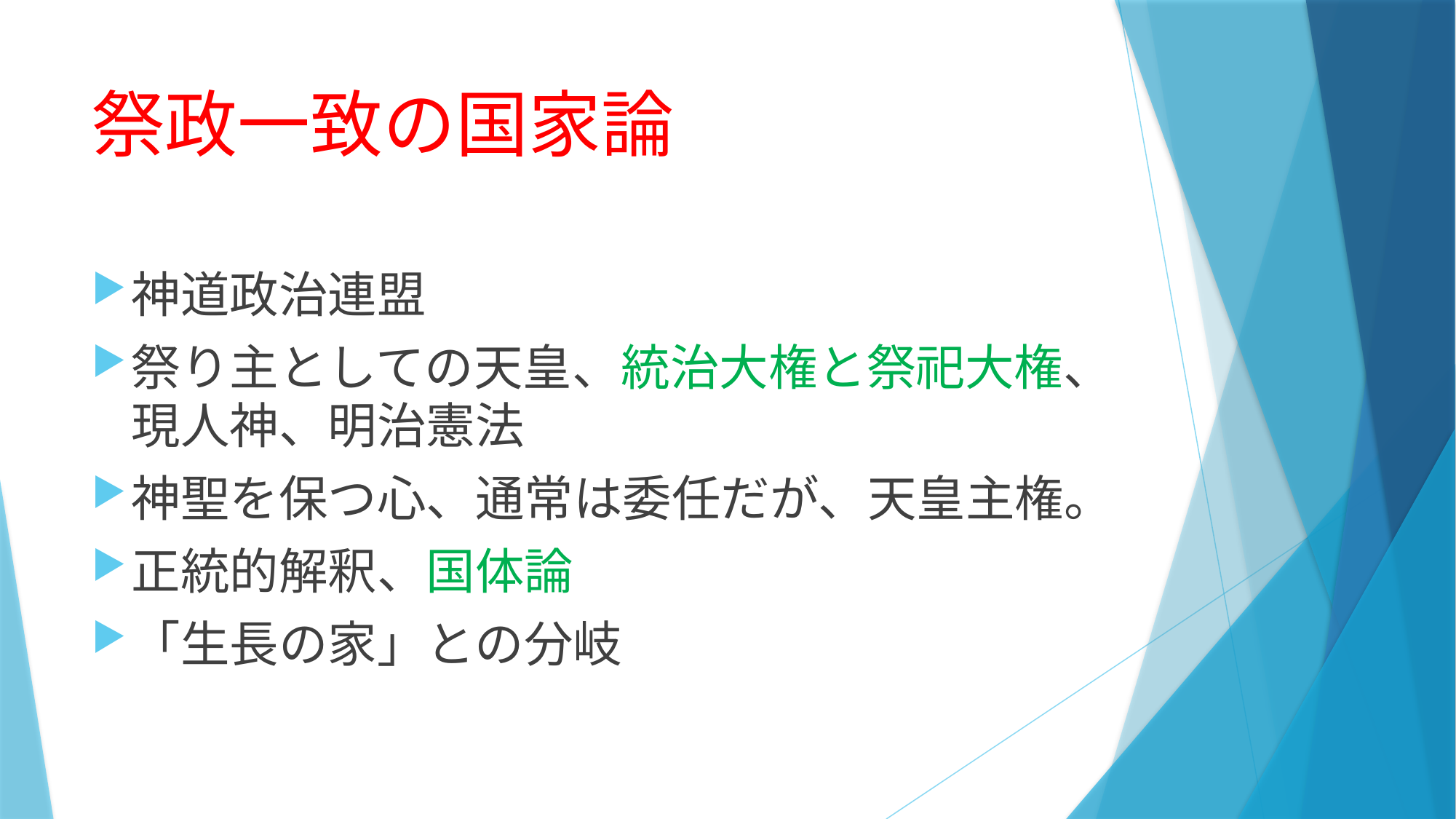

# 祭政一致の国家論
神道政治連盟
祭り主としての天皇、統治大権と祭祀大権、現人神、明治憲法
神聖を保つ心、通常は委任だが、天皇主権。
正統的解釈、国体論
「生長の家」との分岐